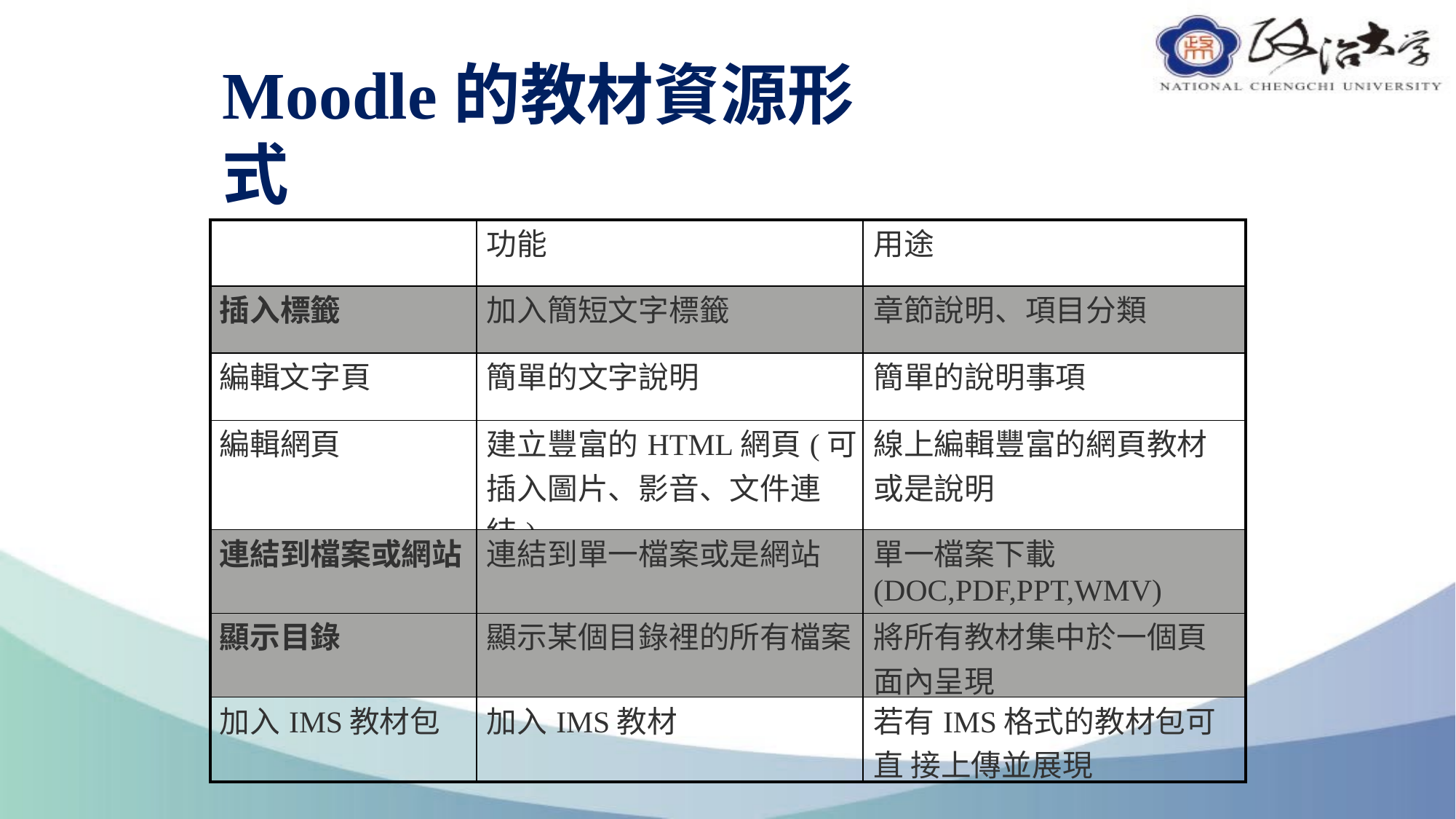

# Moodle的教材資源形式
|  | 功能 | 用途 |
| --- | --- | --- |
| 插入標籤 | 加入簡短文字標籤 | 章節說明、項目分類 |
| 編輯文字頁 | 簡單的文字說明 | 簡單的說明事項 |
| 編輯網頁 | 建立豐富的HTML網頁(可 插入圖片、影音、文件連結) | 線上編輯豐富的網頁教材 或是說明 |
| 連結到檔案或網站 | 連結到單一檔案或是網站 | 單一檔案下載 (DOC,PDF,PPT,WMV) |
| 顯示目錄 | 顯示某個目錄裡的所有檔案 | 將所有教材集中於一個頁 面內呈現 |
| 加入IMS教材包 | 加入IMS教材 | 若有IMS格式的教材包可直 接上傳並展現 |